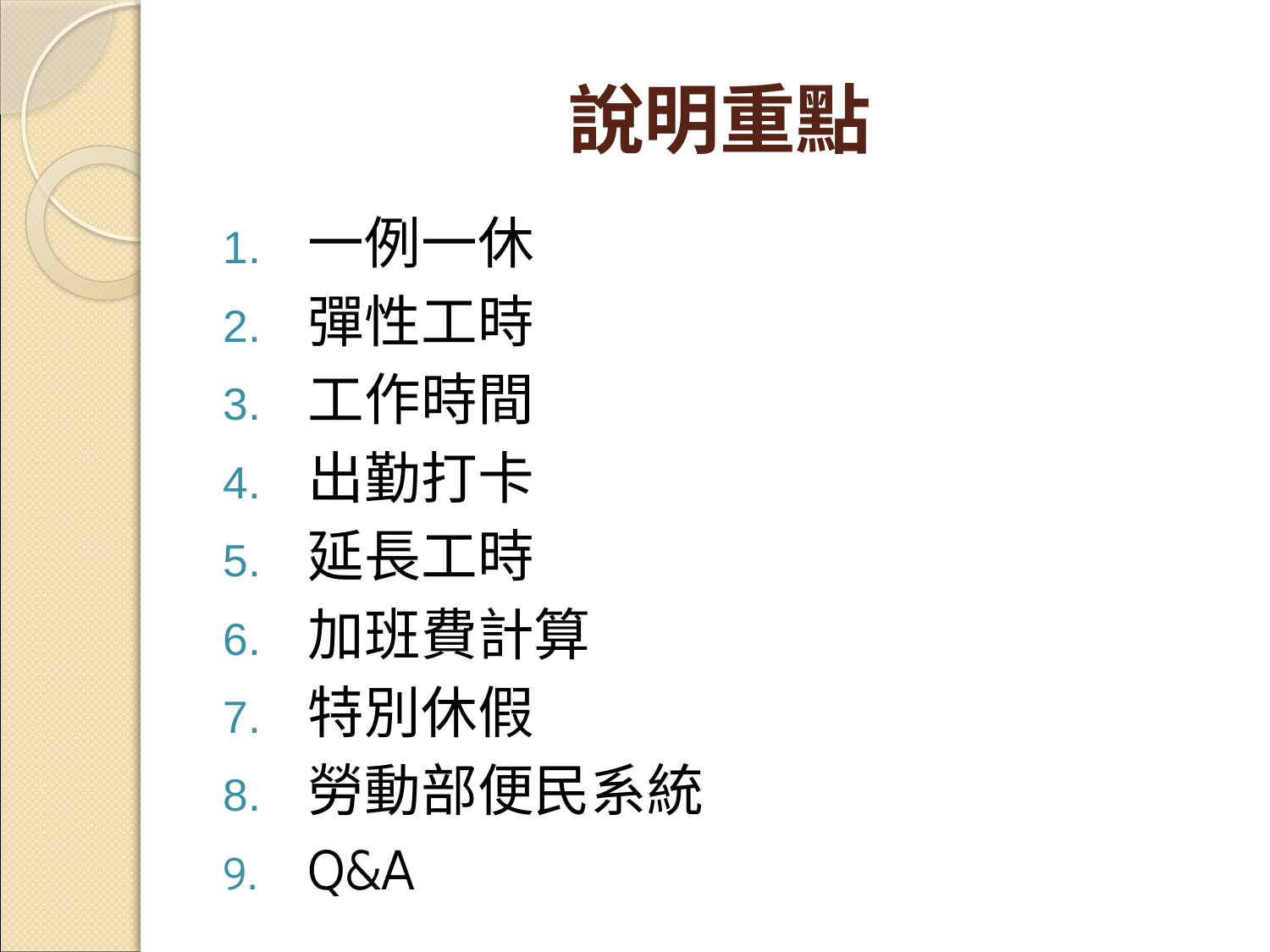

一例一休
彈性工時
工作時間
出勤打卡
延長工時
加班費計算
特別休假
勞動部便民系統
Q&A

# 說明重點